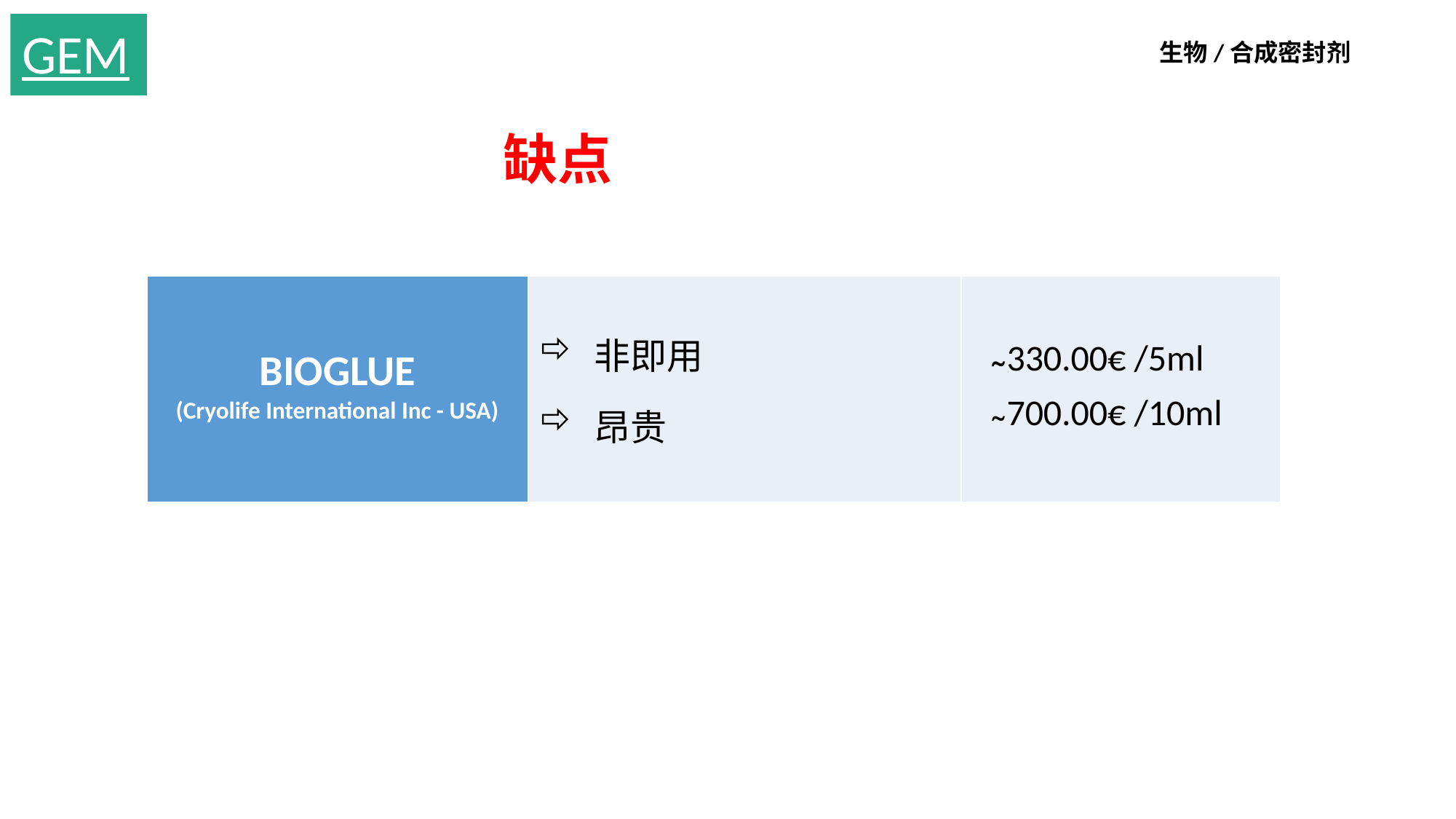

GEM
生物/合成密封剂
缺点
| BIOGLUE (Cryolife International Inc - USA) | 非即用 昂贵 | ̴̴ 330.00€ /5ml ̴ 700.00€ /10ml |
| --- | --- | --- |